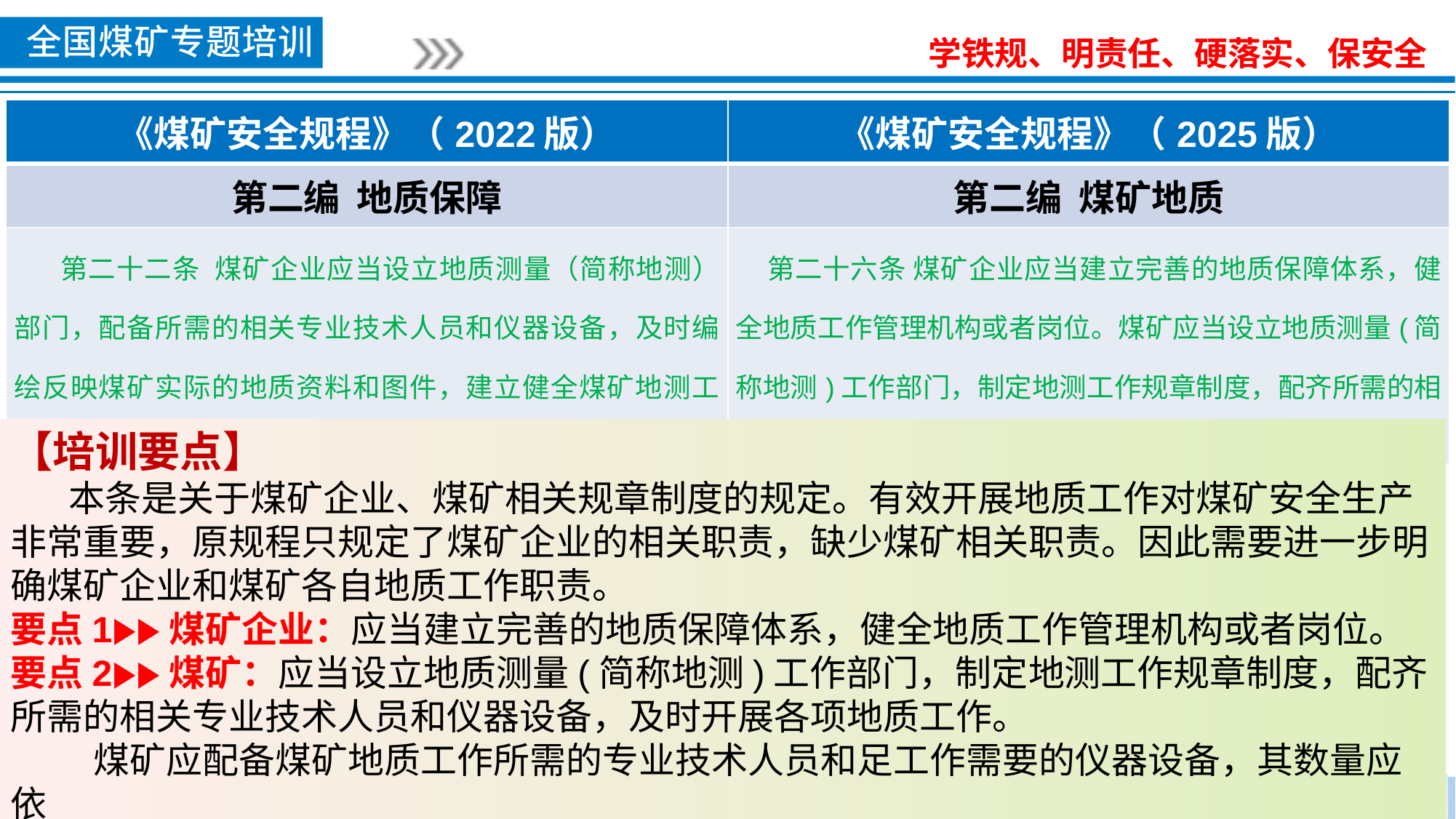

| 《煤矿安全规程》（2022版） | 《煤矿安全规程》（2025版） |
| --- | --- |
| 第二编 地质保障 | 第二编 煤矿地质 |
| 第二十二条 煤矿企业应当设立地质测量（简称地测）部门，配备所需的相关专业技术人员和仪器设备，及时编绘反映煤矿实际的地质资料和图件，建立健全煤矿地测工作规章制度。 | 第二十六条 煤矿企业应当建立完善的地质保障体系，健全地质工作管理机构或者岗位。煤矿应当设立地质测量(简称地测)工作部门，制定地测工作规章制度，配齐所需的相关专业技术人员和仪器设备，及时开展各项地质工作。 |
【培训要点】
      本条是关于煤矿企业、煤矿相关规章制度的规定。有效开展地质工作对煤矿安全生产非常重要，原规程只规定了煤矿企业的相关职责，缺少煤矿相关职责。因此需要进一步明确煤矿企业和煤矿各自地质工作职责。
要点1▶▶煤矿企业：应当建立完善的地质保障体系，健全地质工作管理机构或者岗位。要点2▶▶煤矿：应当设立地质测量(简称地测)工作部门，制定地测工作规章制度，配齐所需的相关专业技术人员和仪器设备，及时开展各项地质工作。
         煤矿应配备煤矿地质工作所需的专业技术人员和足工作需要的仪器设备，其数量应依